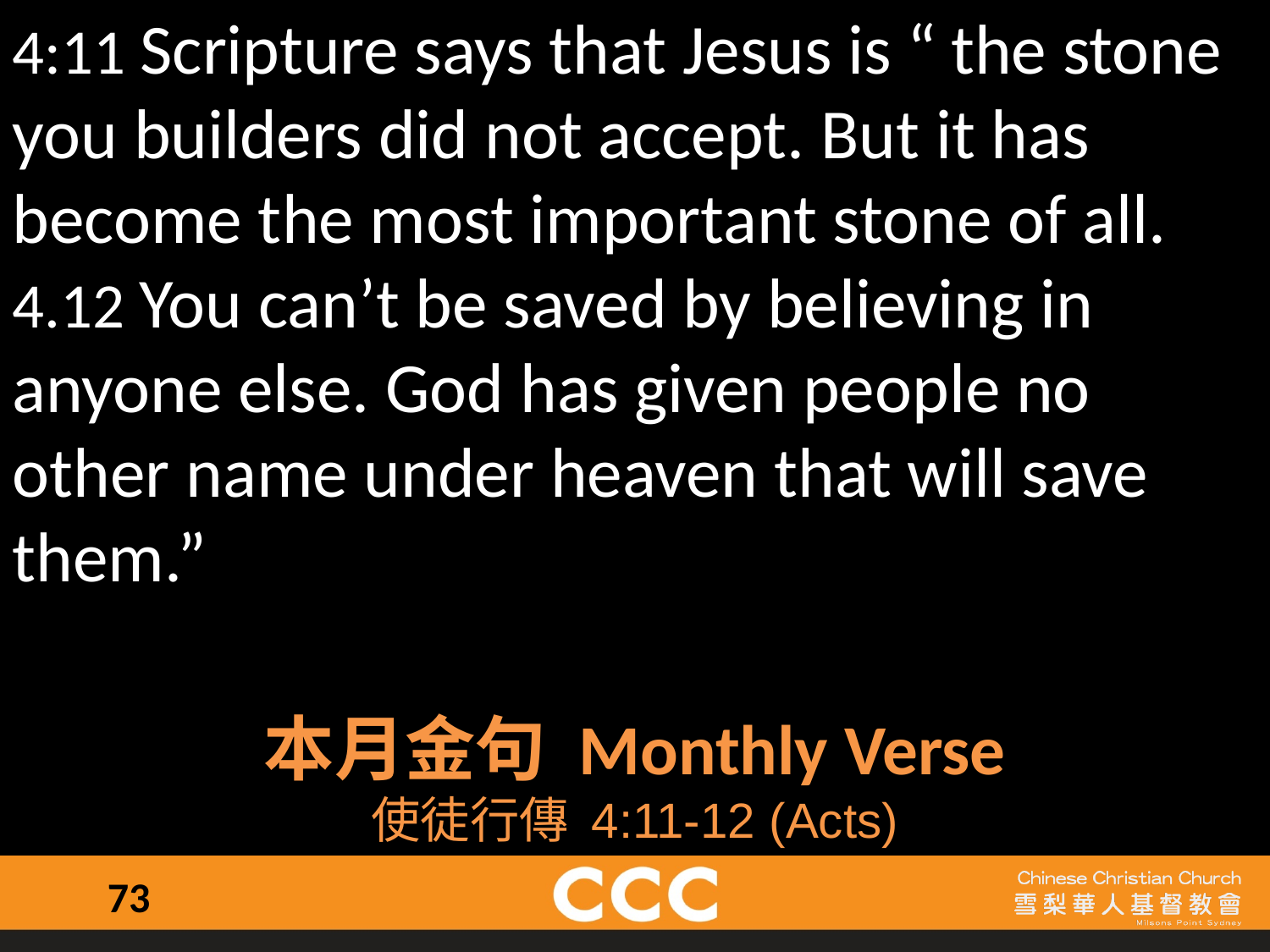

4:11 Scripture says that Jesus is “ the stone you builders did not accept. But it has become the most important stone of all.
4.12 You can’t be saved by believing in anyone else. God has given people no other name under heaven that will save them.”

本月金句 Monthly Verse
使徒行傳 4:11-12 (Acts)
73